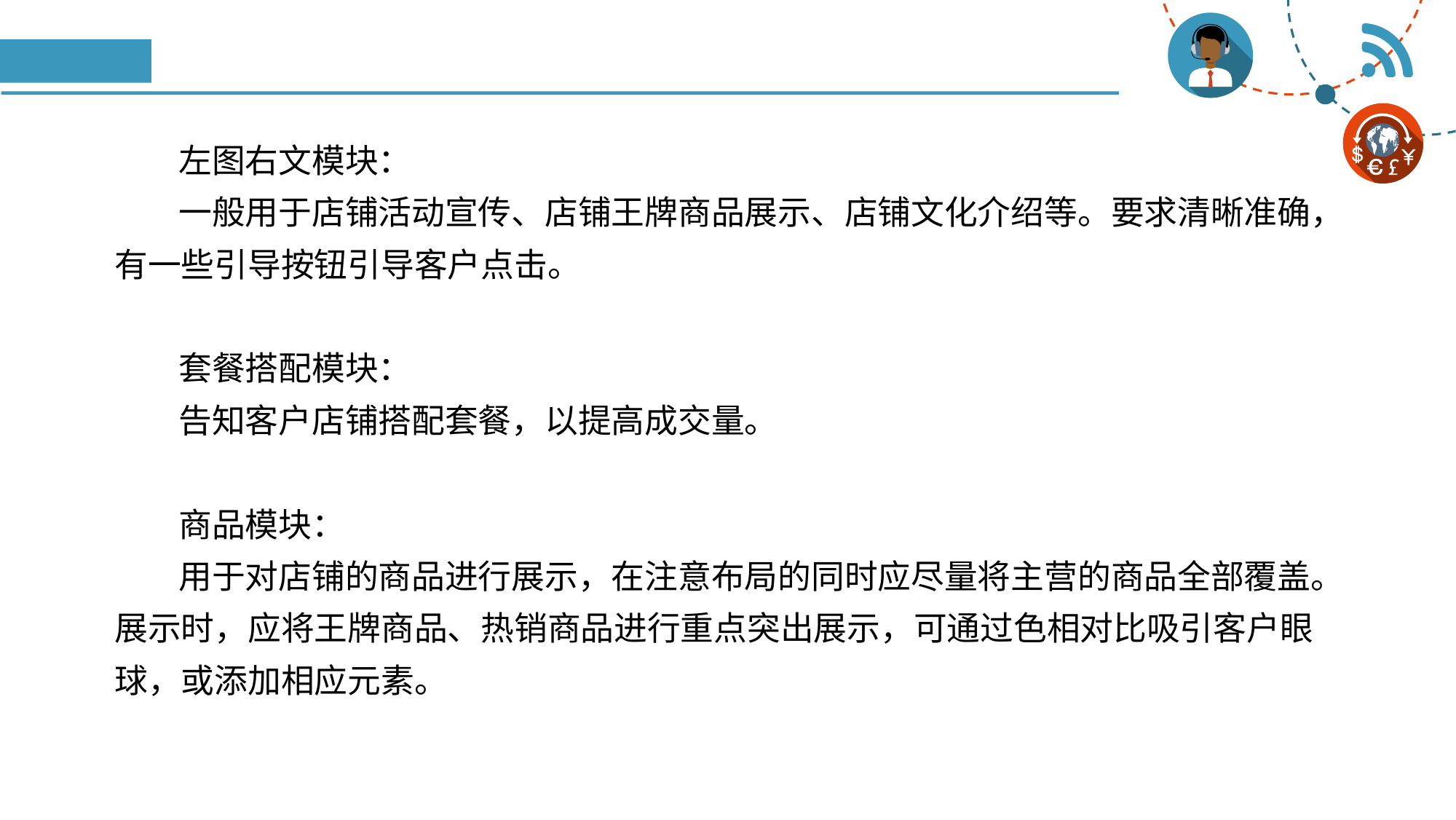

#
左图右文模块：
一般用于店铺活动宣传、店铺王牌商品展示、店铺文化介绍等。要求清晰准确，有一些引导按钮引导客户点击。

套餐搭配模块：
告知客户店铺搭配套餐，以提高成交量。

商品模块：
用于对店铺的商品进行展示，在注意布局的同时应尽量将主营的商品全部覆盖。展示时，应将王牌商品、热销商品进行重点突出展示，可通过色相对比吸引客户眼球，或添加相应元素。